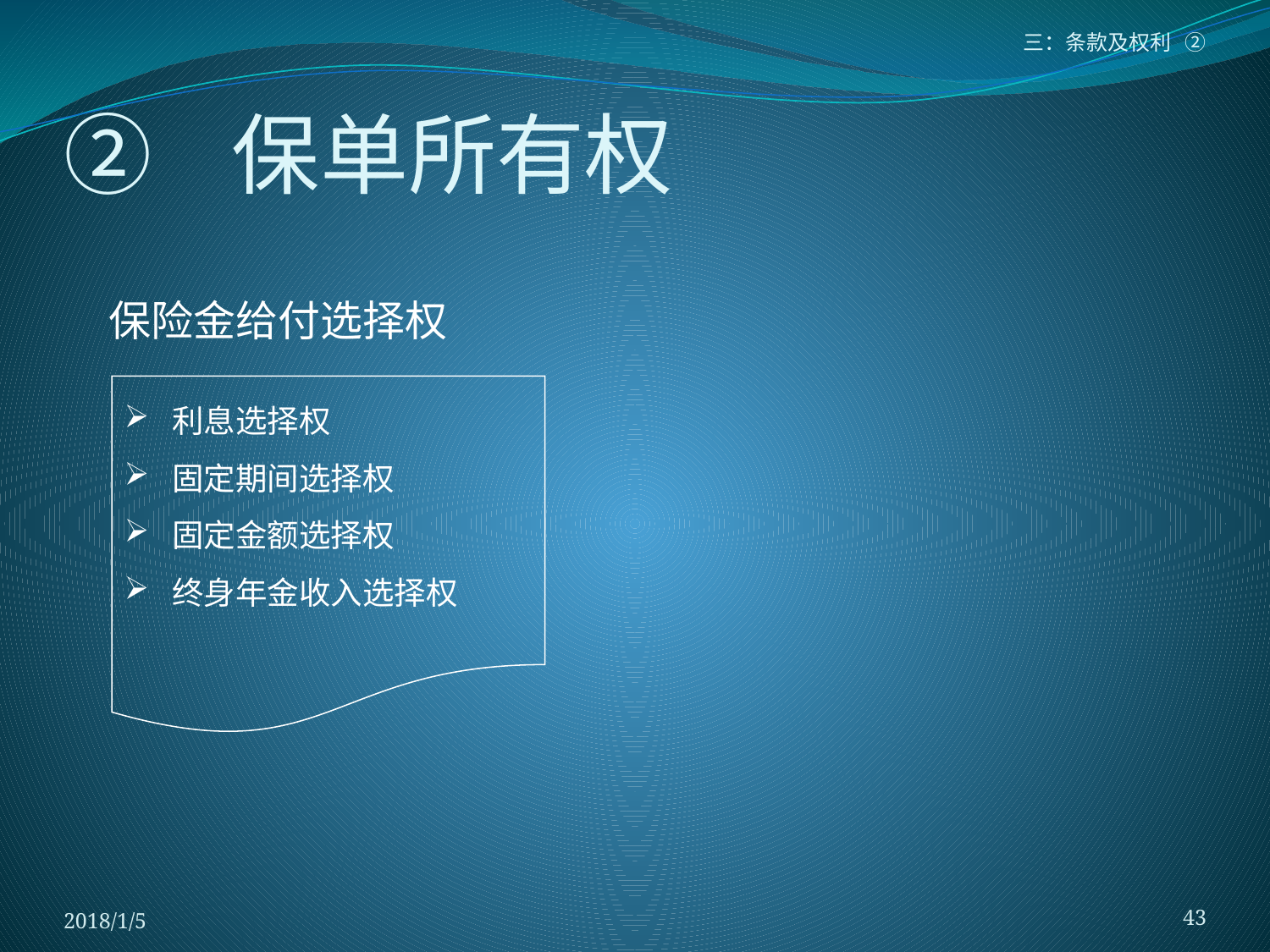

三：条款及权利   ②
# ②   保单所有权
保险金给付选择权
利息选择权
固定期间选择权
固定金额选择权
终身年金收入选择权
2018/1/5
43